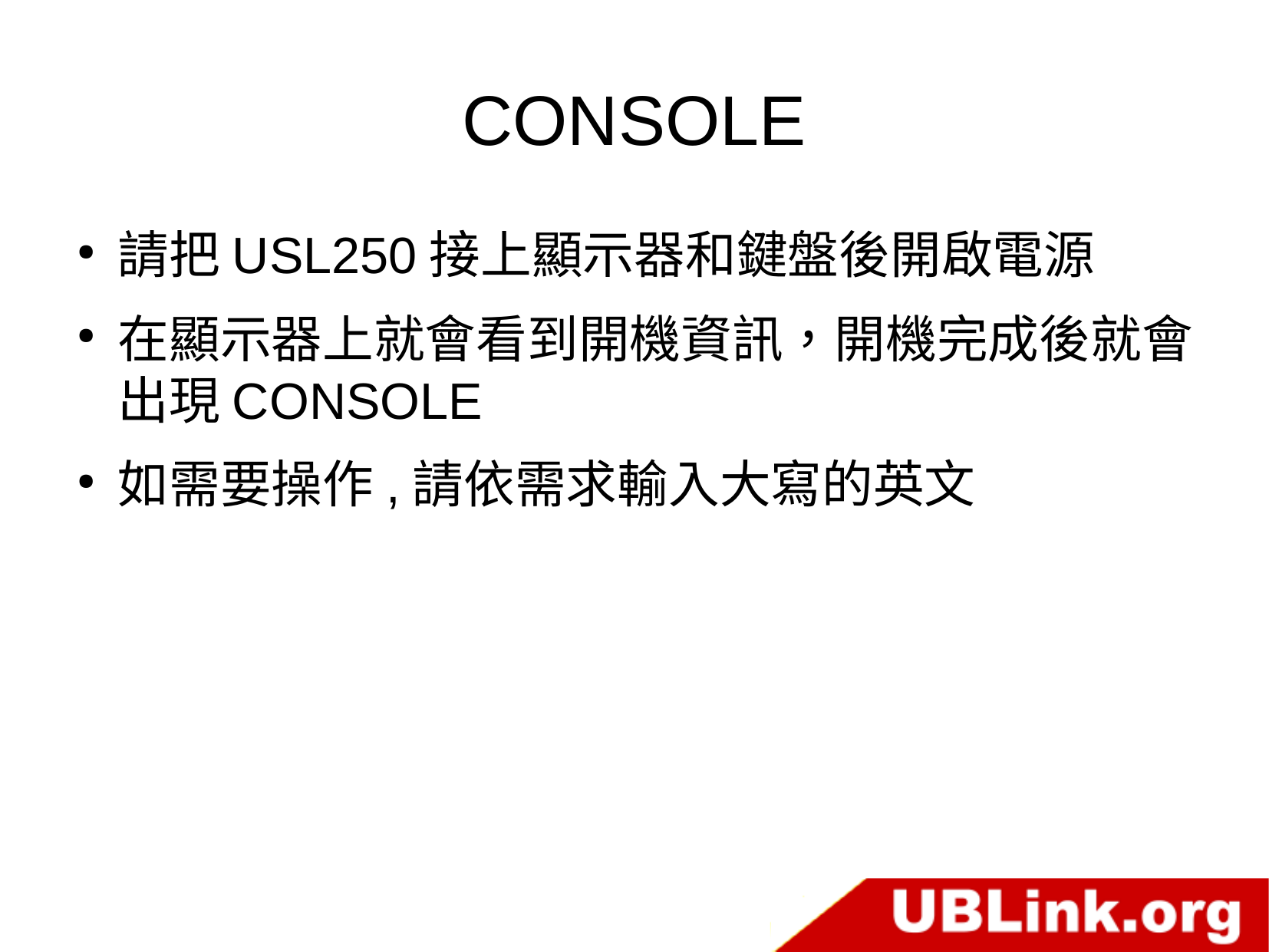

CONSOLE
請把USL250接上顯示器和鍵盤後開啟電源
在顯示器上就會看到開機資訊，開機完成後就會出現CONSOLE
如需要操作,請依需求輸入大寫的英文